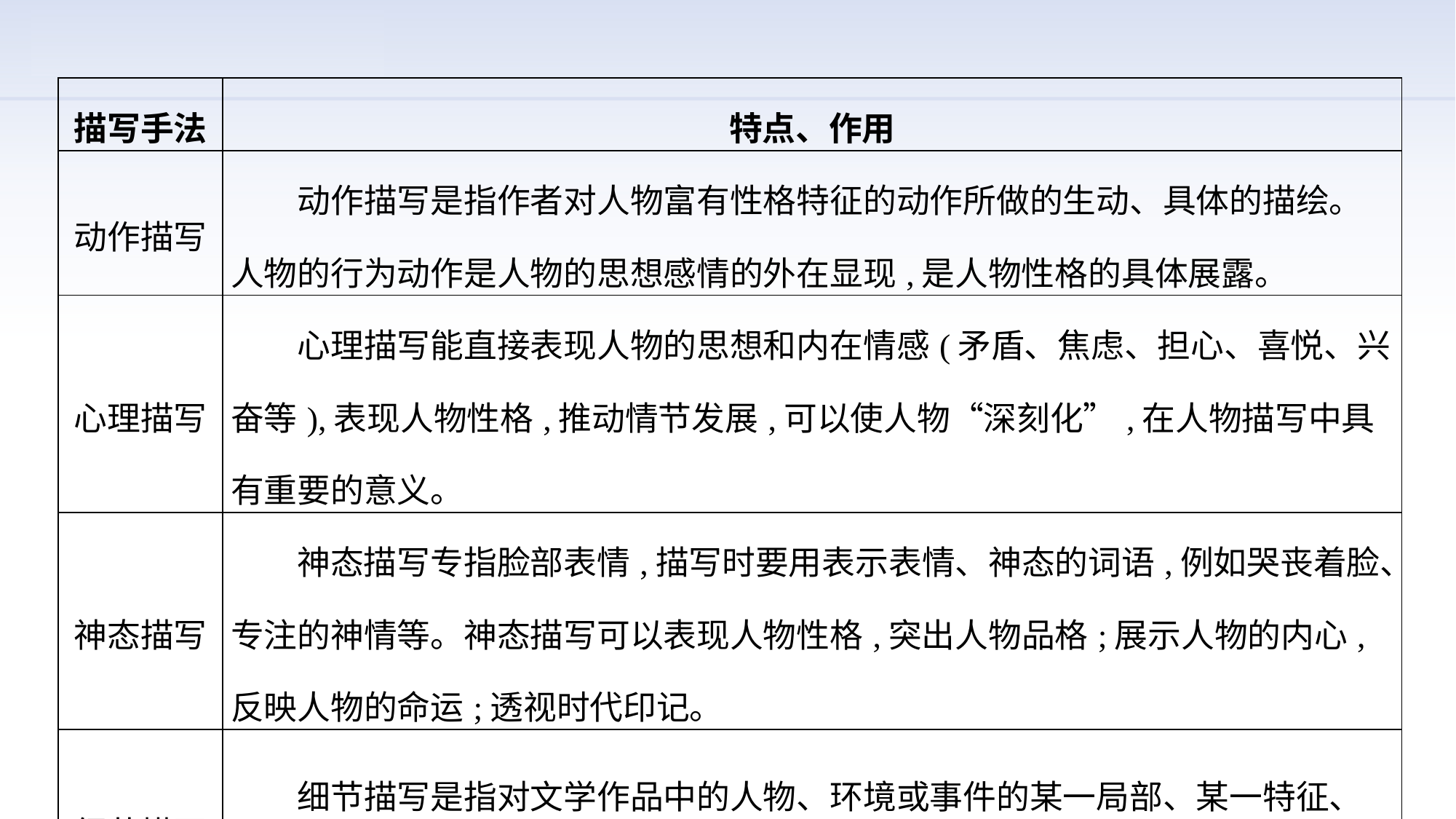

| 描写手法 | 特点、作用 |
| --- | --- |
| 动作描写 | 动作描写是指作者对人物富有性格特征的动作所做的生动、具体的描绘。人物的行为动作是人物的思想感情的外在显现,是人物性格的具体展露。 |
| 心理描写 | 心理描写能直接表现人物的思想和内在情感(矛盾、焦虑、担心、喜悦、兴奋等),表现人物性格,推动情节发展,可以使人物“深刻化”,在人物描写中具有重要的意义。 |
| 神态描写 | 神态描写专指脸部表情,描写时要用表示表情、神态的词语,例如哭丧着脸、专注的神情等。神态描写可以表现人物性格,突出人物品格;展示人物的内心,反映人物的命运;透视时代印记。 |
| 细节描写 | 细节描写是指对文学作品中的人物、环境或事件的某一局部、某一特征、某一细微事实所做的具体、深入的描写,能细腻地展示人物的某一特征。 |